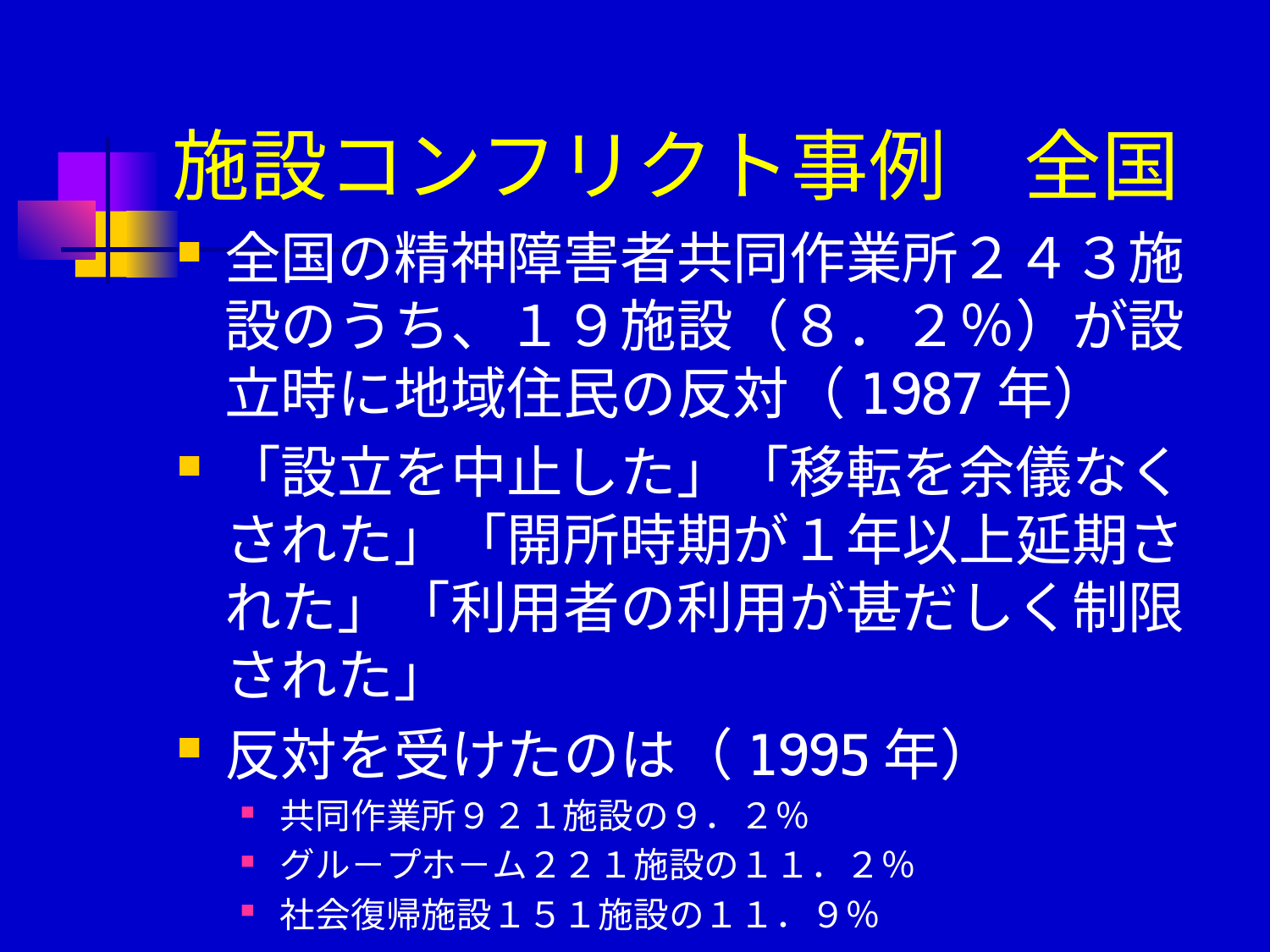

# 施設コンフリクト事例　全国
全国の精神障害者共同作業所２４３施設のうち、１９施設（８．２％）が設立時に地域住民の反対（1987年）
「設立を中止した」「移転を余儀なくされた」「開所時期が１年以上延期された」「利用者の利用が甚だしく制限された」
反対を受けたのは（1995年）
共同作業所９２１施設の９．２％
グル－プホ－ム２２１施設の１１．２％
社会復帰施設１５１施設の１１．９％